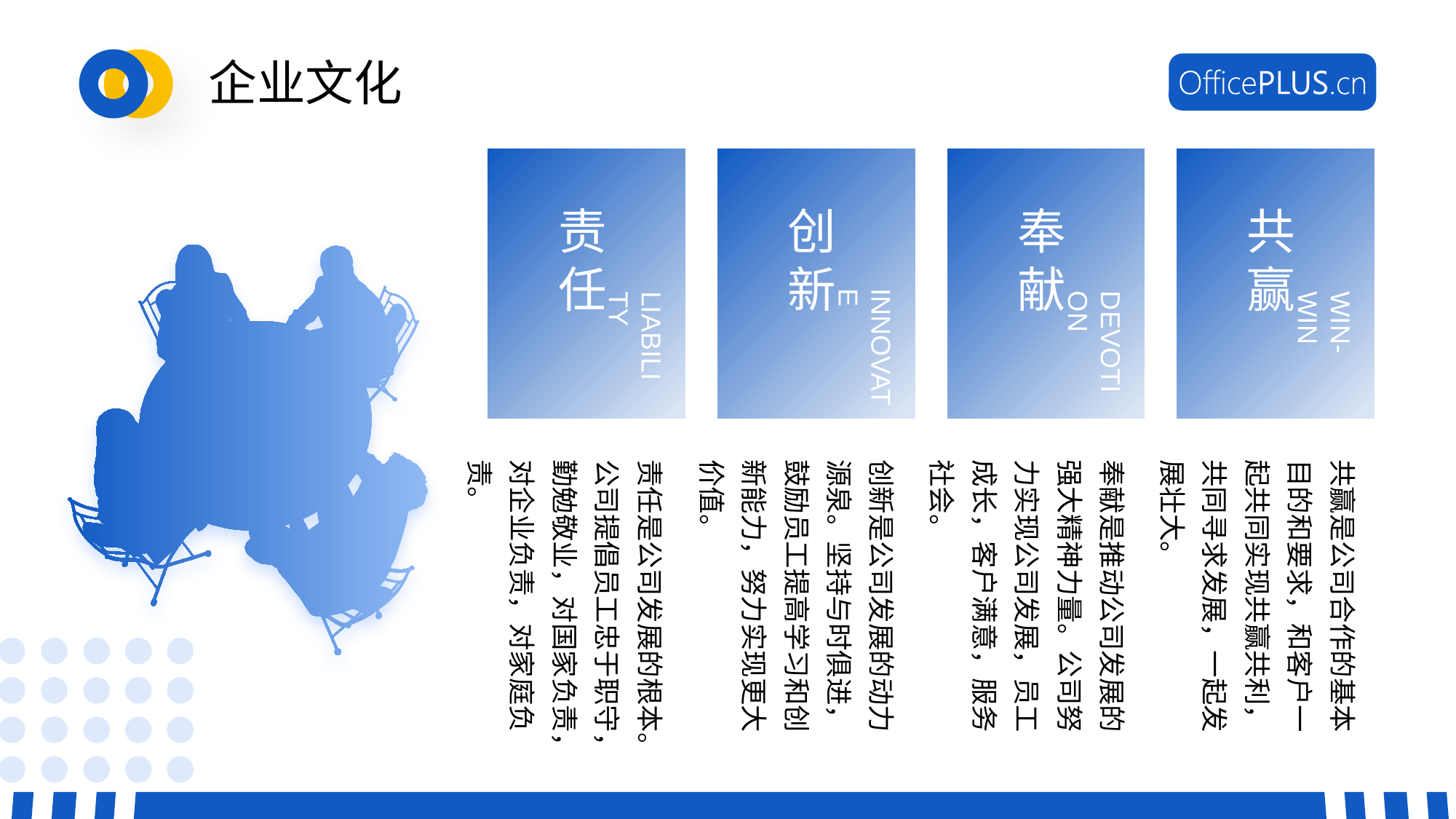

# 企业文化

责任
创新
奉献
共赢

innovate
liability
devotion
win-win
责任是公司发展的根本。公司提倡员工忠于职守，勤勉敬业，对国家负责，对企业负责，对家庭负责。
创新是公司发展的动力源泉。坚持与时俱进，鼓励员工提高学习和创新能力，努力实现更大价值。
奉献是推动公司发展的强大精神力量。公司努力实现公司发展，员工成长，客户满意，服务社会。
共赢是公司合作的基本目的和要求，和客户一起共同实现共赢共利，共同寻求发展，一起发展壮大。